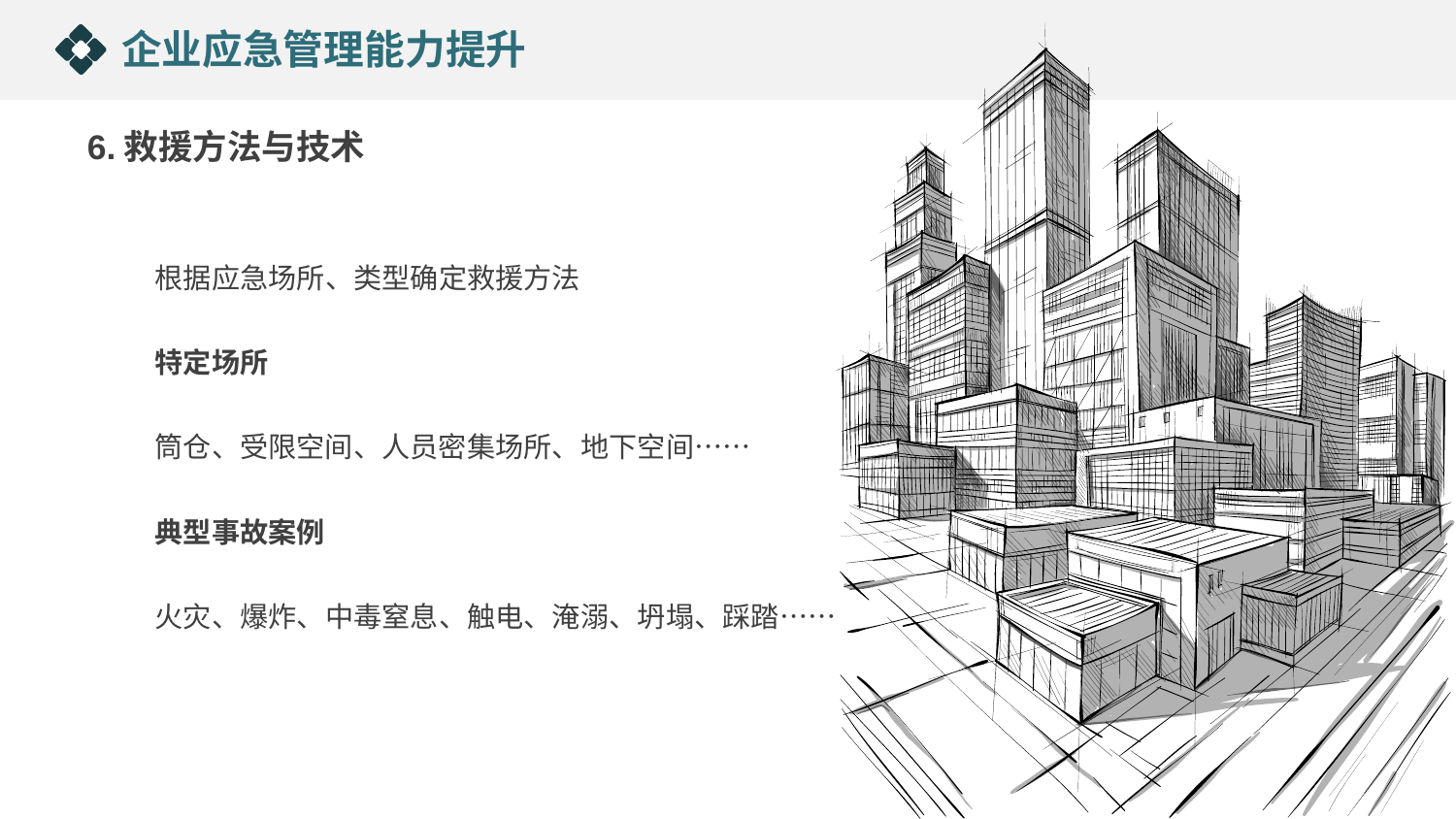

企业应急管理能力提升

6.救援方法与技术
根据应急场所、类型确定救援方法
特定场所
筒仓、受限空间、人员密集场所、地下空间……
典型事故案例
火灾、爆炸、中毒窒息、触电、淹溺、坍塌、踩踏……